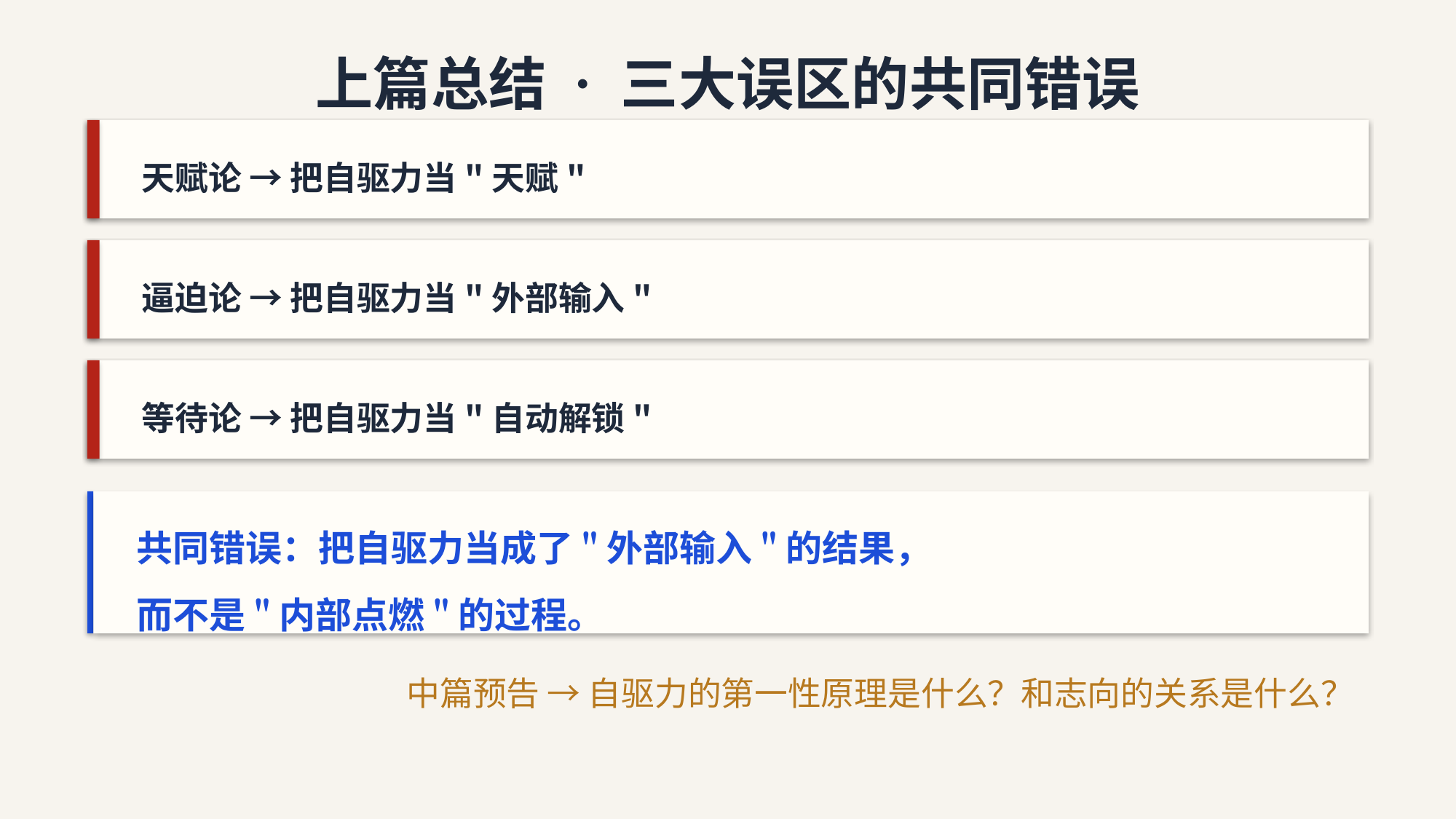

上篇总结 · 三大误区的共同错误

天赋论 → 把自驱力当"天赋"

逼迫论 → 把自驱力当"外部输入"

等待论 → 把自驱力当"自动解锁"

共同错误：把自驱力当成了"外部输入"的结果，
而不是"内部点燃"的过程。
中篇预告 → 自驱力的第一性原理是什么？和志向的关系是什么？